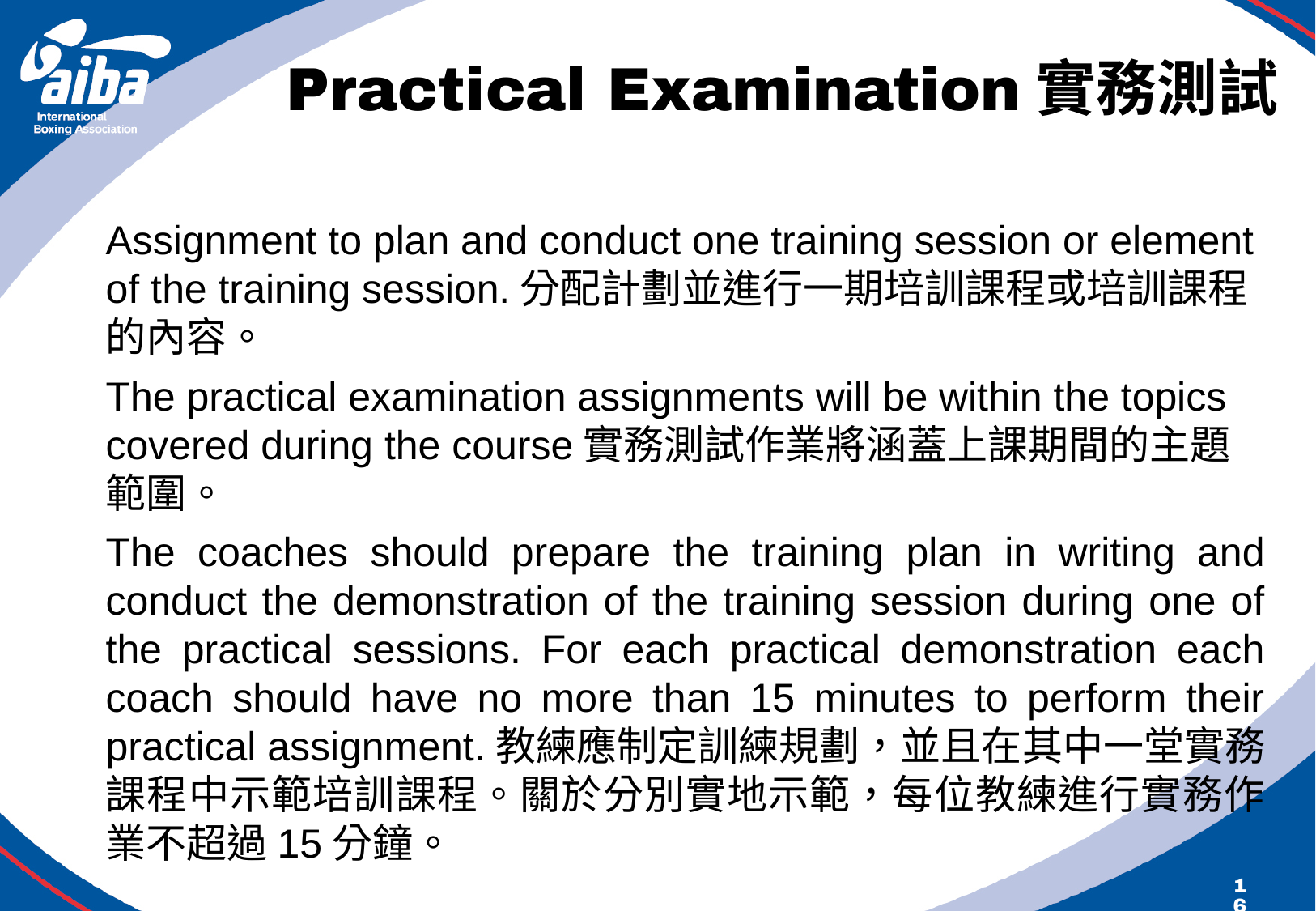

# Practical Examination實務測試

Assignment to plan and conduct one training session or element of the training session.分配計劃並進行一期培訓課程或培訓課程的內容。
The practical examination assignments will be within the topics covered during the course實務測試作業將涵蓋上課期間的主題範圍。
The coaches should prepare the training plan in writing and conduct the demonstration of the training session during one of the practical sessions. For each practical demonstration each coach should have no more than 15 minutes to perform their practical assignment.教練應制定訓練規劃，並且在其中一堂實務課程中示範培訓課程。關於分別實地示範，每位教練進行實務作業不超過15分鐘。
16